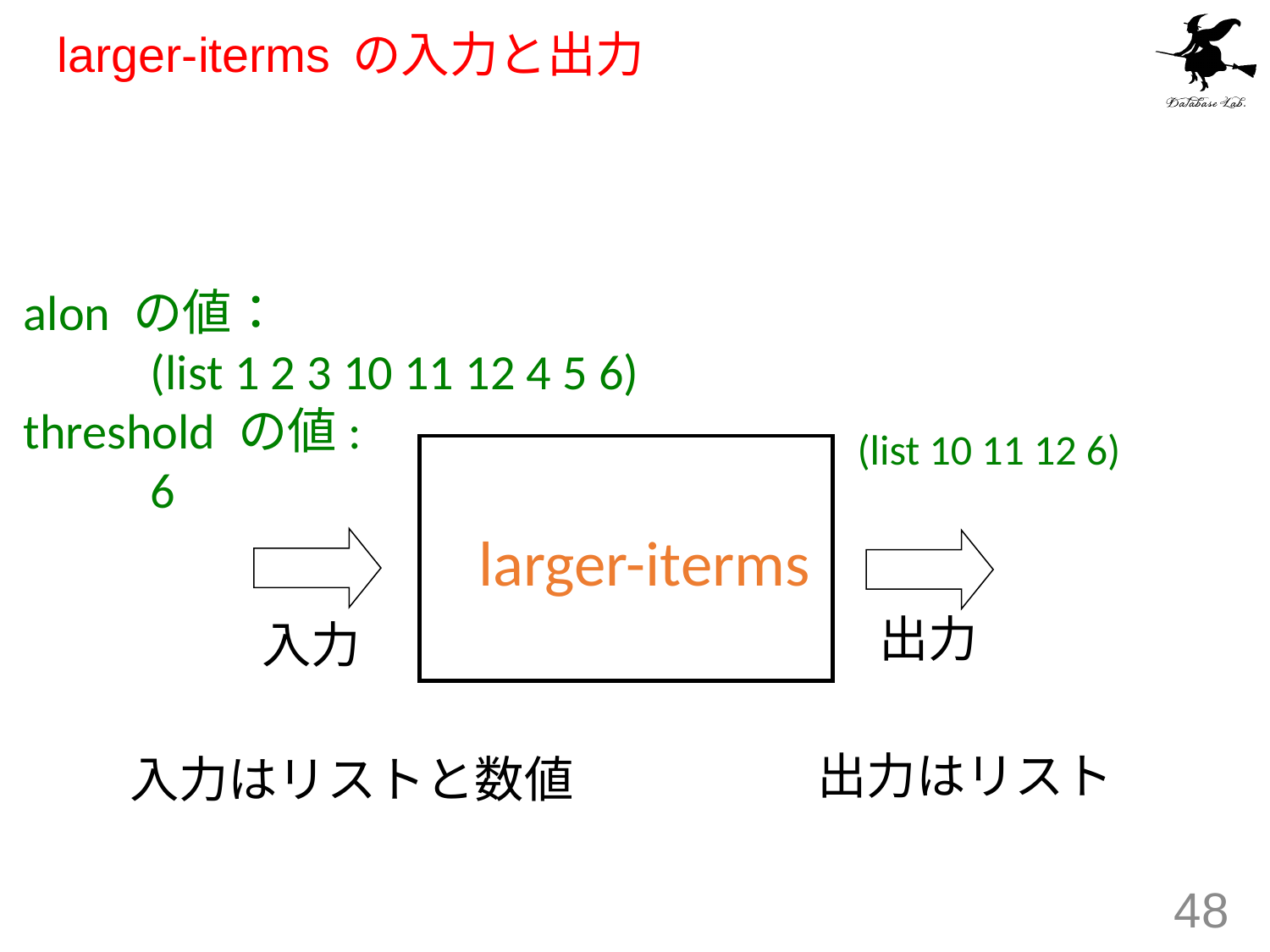

# larger-iterms の入力と出力
alon の値：
	(list 1 2 3 10 11 12 4 5 6)
threshold の値:
	6
(list 10 11 12 6)

larger-iterms

出力
入力
出力はリスト
入力はリストと数値
48